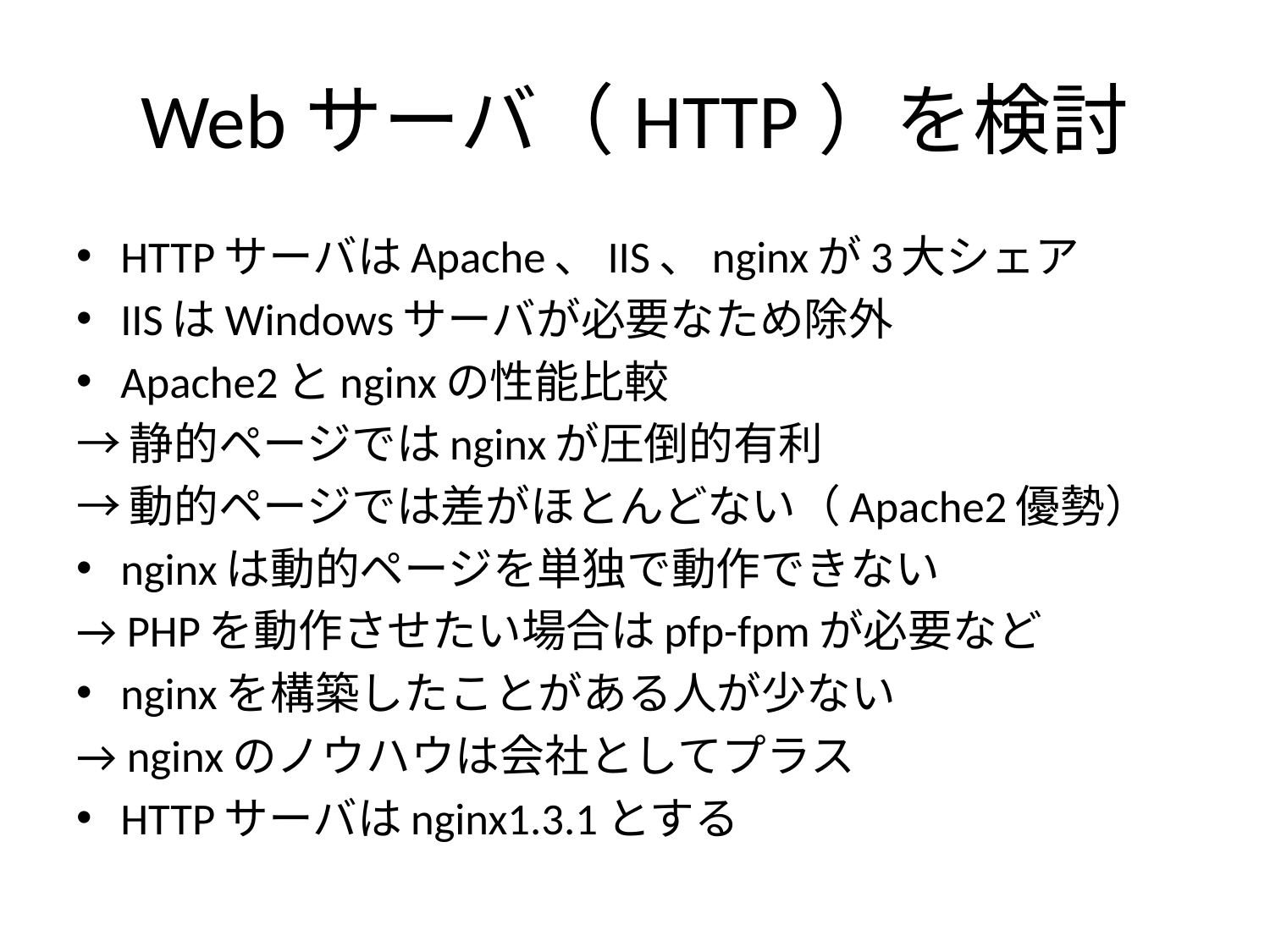

# Webサーバ（HTTP）を検討
HTTPサーバはApache、IIS、nginxが3大シェア
IISはWindowsサーバが必要なため除外
Apache2とnginxの性能比較
→静的ページではnginxが圧倒的有利
→動的ページでは差がほとんどない（Apache2優勢）
nginxは動的ページを単独で動作できない
→ PHPを動作させたい場合はpfp-fpmが必要など
nginxを構築したことがある人が少ない
→ nginxのノウハウは会社としてプラス
HTTPサーバはnginx1.3.1とする